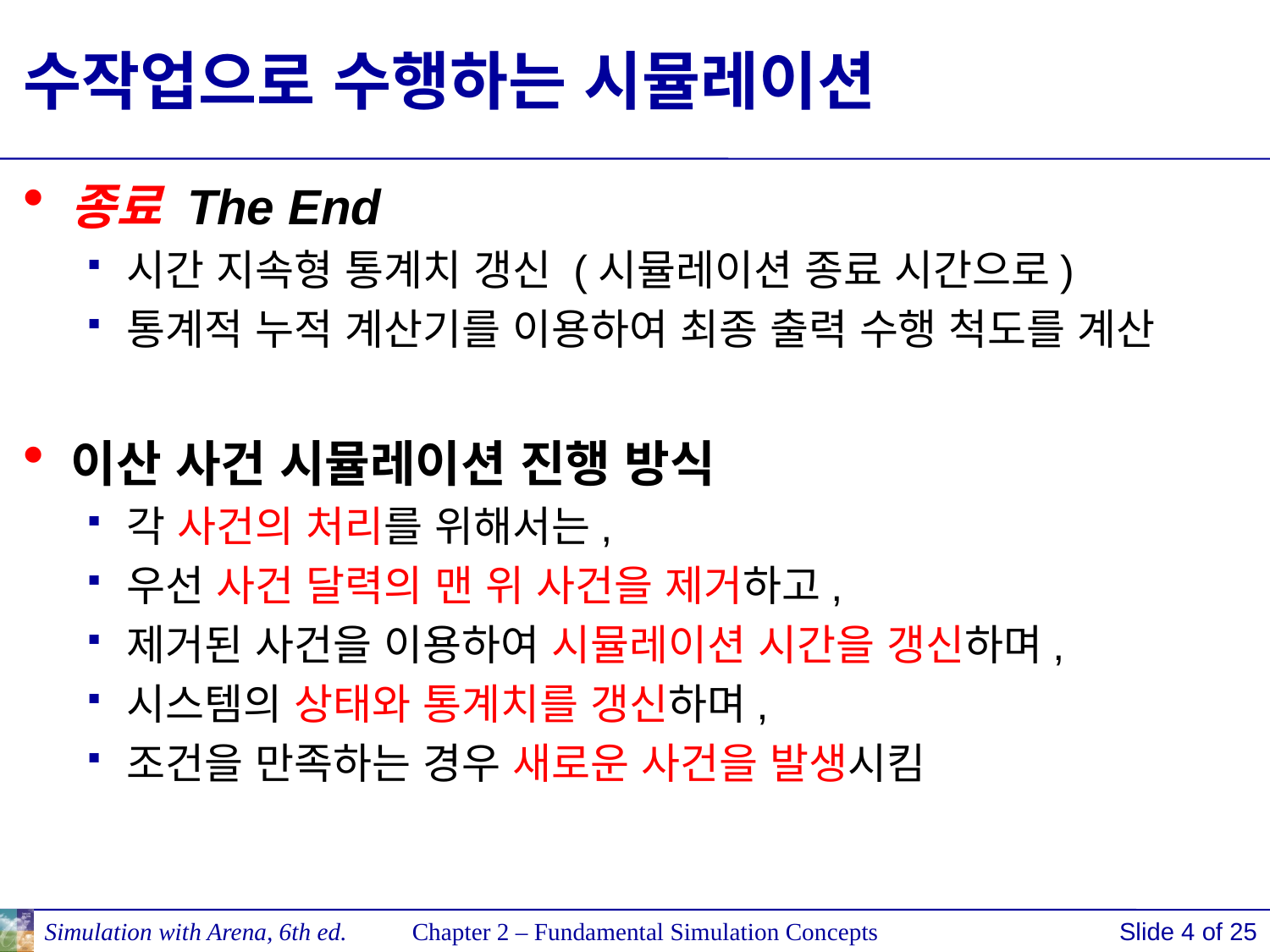

# 수작업으로 수행하는 시뮬레이션
종료 The End
시간 지속형 통계치 갱신 (시뮬레이션 종료 시간으로)
통계적 누적 계산기를 이용하여 최종 출력 수행 척도를 계산

이산 사건 시뮬레이션 진행 방식
각 사건의 처리를 위해서는,
우선 사건 달력의 맨 위 사건을 제거하고,
제거된 사건을 이용하여 시뮬레이션 시간을 갱신하며,
시스템의 상태와 통계치를 갱신하며,
조건을 만족하는 경우 새로운 사건을 발생시킴
Simulation with Arena, 6th ed.
Chapter 2 – Fundamental Simulation Concepts
Slide 4 of 25